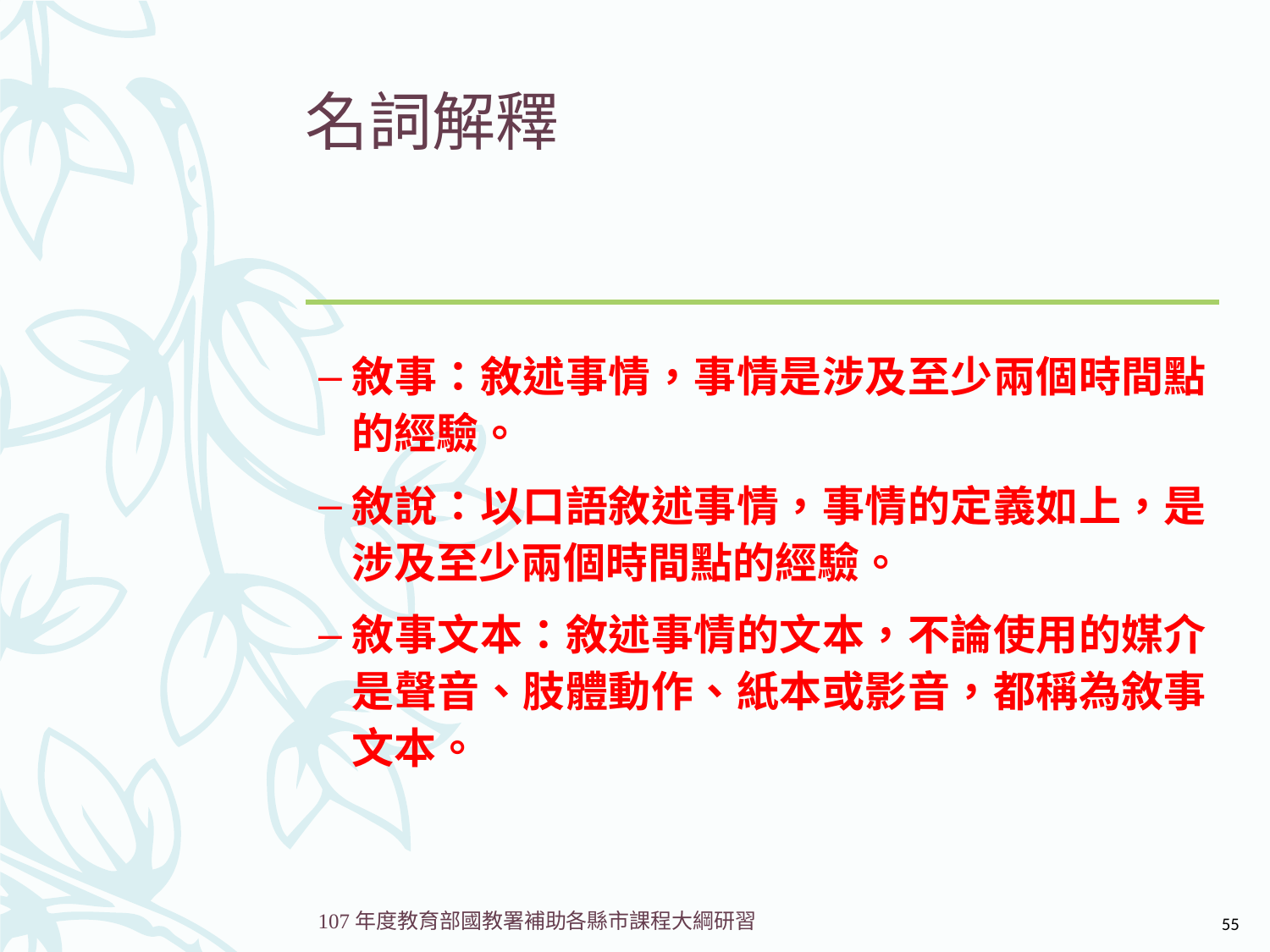

# 名詞解釋
敘事：敘述事情，事情是涉及至少兩個時間點的經驗。
敘說：以口語敘述事情，事情的定義如上，是涉及至少兩個時間點的經驗。
敘事文本：敘述事情的文本，不論使用的媒介是聲音、肢體動作、紙本或影音，都稱為敘事文本。

55
107年度教育部國教署補助各縣市課程大綱研習